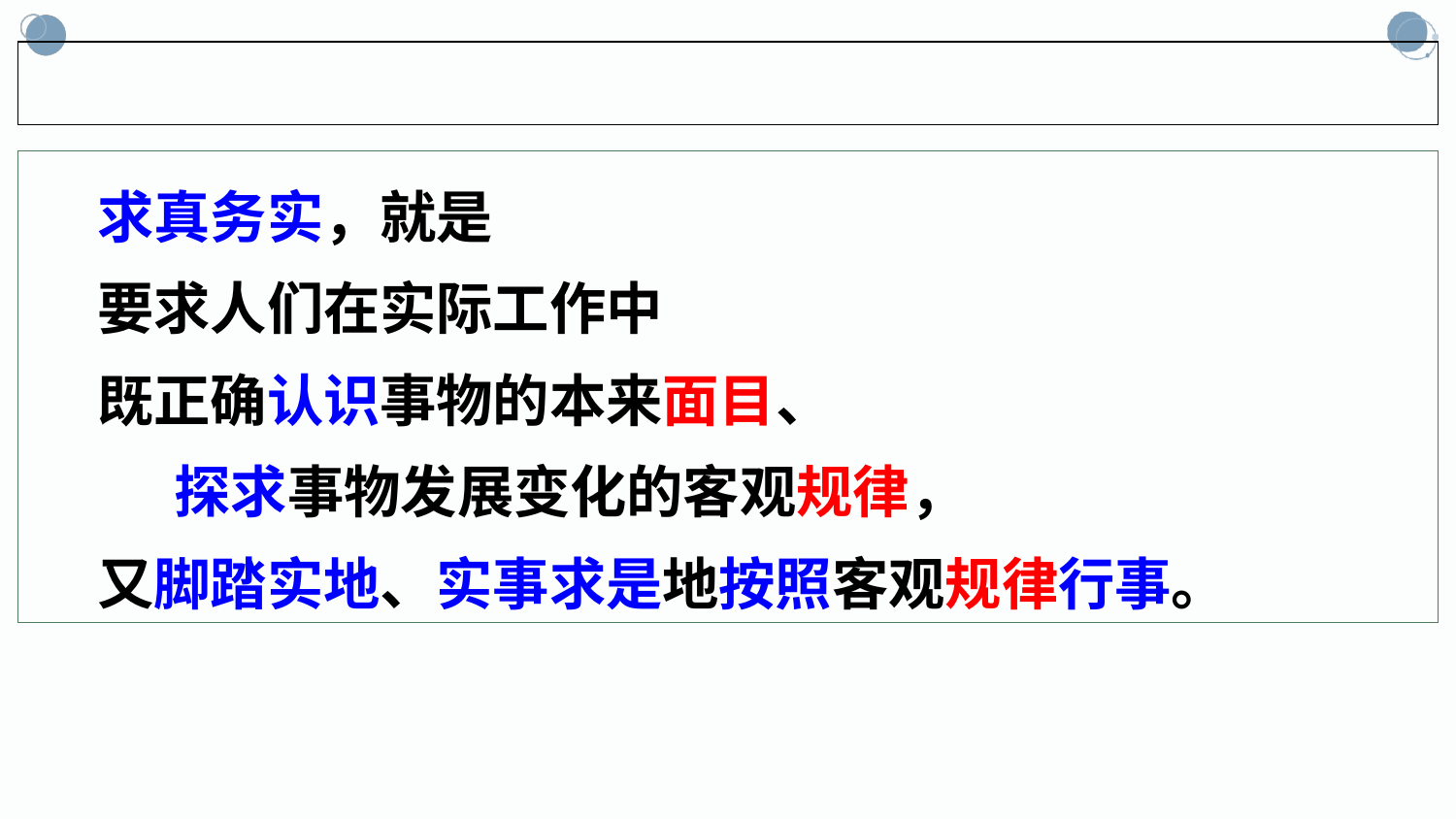

求真务实，就是
    要求人们在实际工作中
    既正确认识事物的本来面目、
          探求事物发展变化的客观规律，
    又脚踏实地、实事求是地按照客观规律行事。